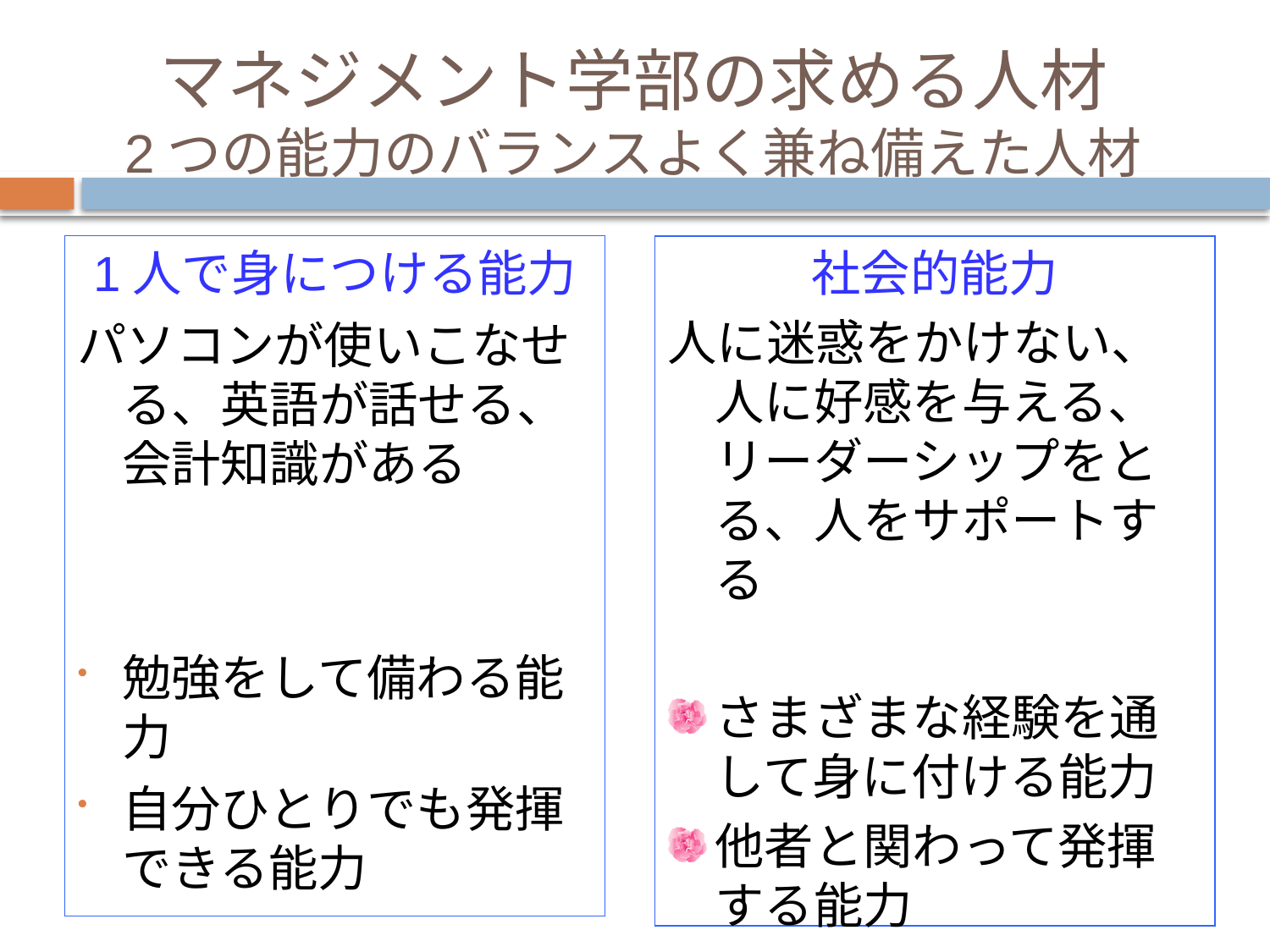

# マネジメント学部の求める人材 2つの能力のバランスよく兼ね備えた人材
1人で身につける能力
パソコンが使いこなせる、英語が話せる、会計知識がある

勉強をして備わる能力
自分ひとりでも発揮できる能力
社会的能力
人に迷惑をかけない、人に好感を与える、リーダーシップをとる、人をサポートする

さまざまな経験を通して身に付ける能力
他者と関わって発揮する能力